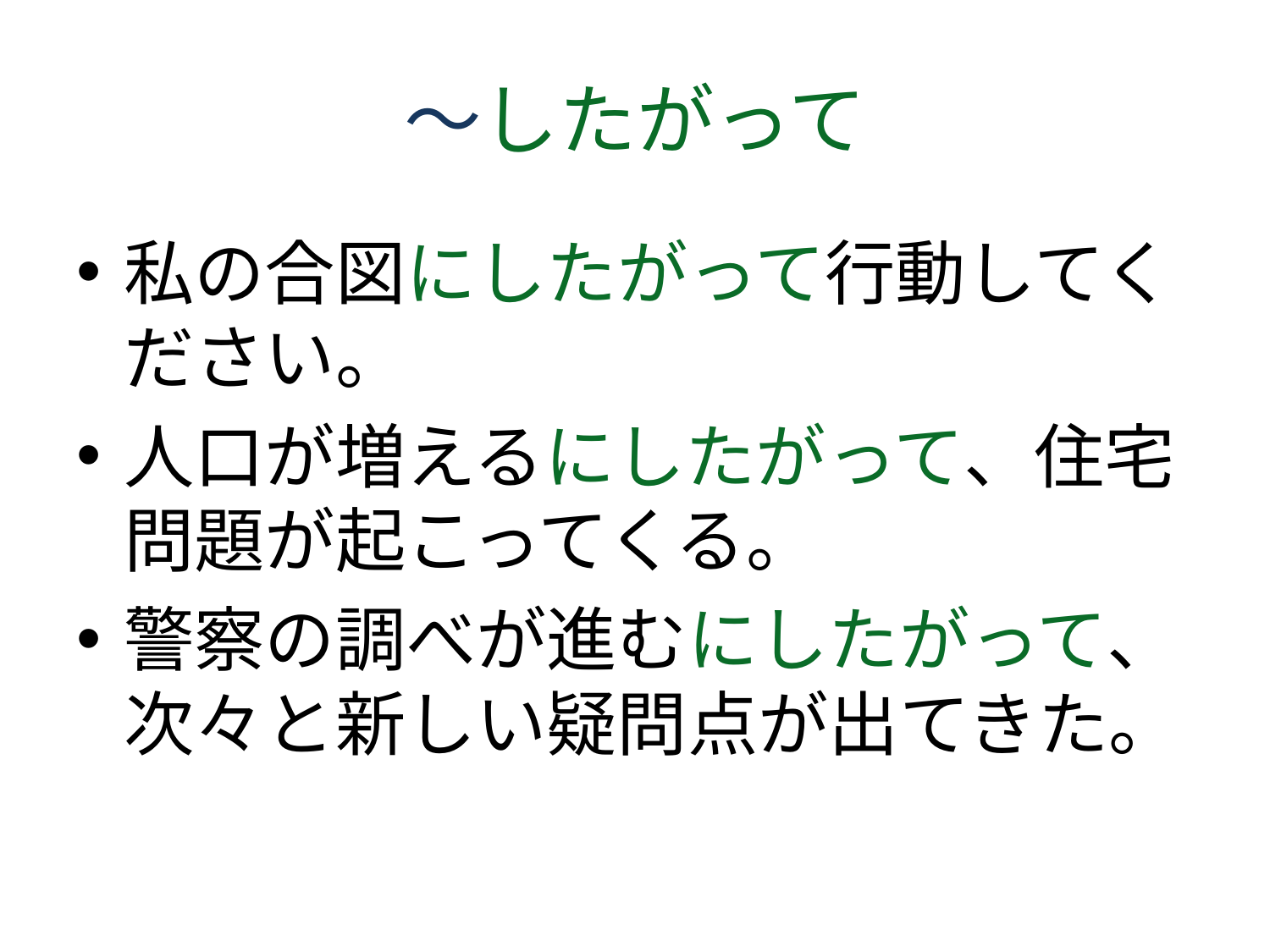

# ～したがって
私の合図にしたがって行動してください。
人口が増えるにしたがって、住宅問題が起こってくる。
警察の調べが進むにしたがって、次々と新しい疑問点が出てきた。